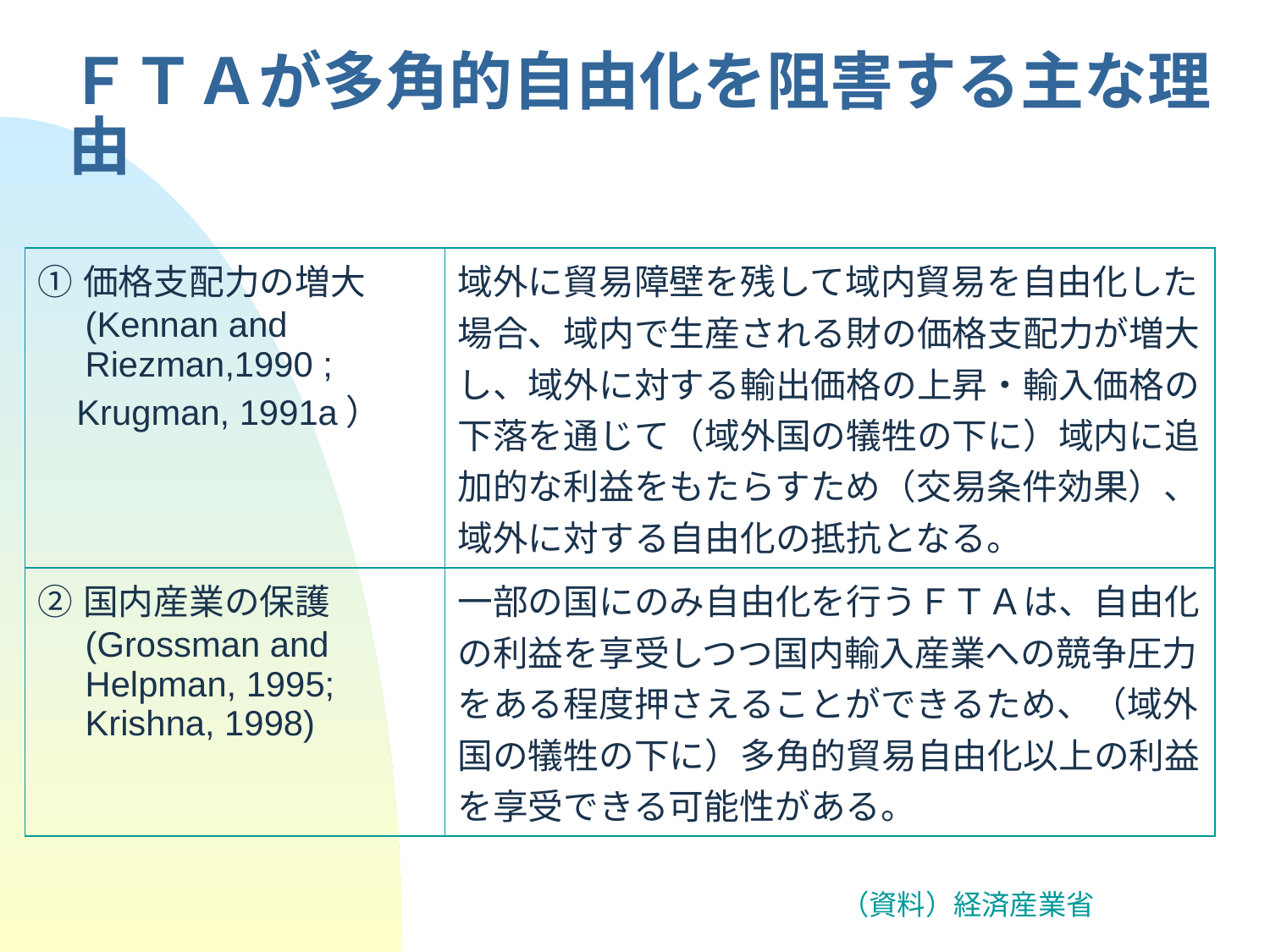

# ＦＴＡが多角的自由化を阻害する主な理由
| ①価格支配力の増大 (Kennan and Riezman,1990 ; Krugman, 1991a） | 域外に貿易障壁を残して域内貿易を自由化した場合、域内で生産される財の価格支配力が増大し、域外に対する輸出価格の上昇・輸入価格の下落を通じて（域外国の犠牲の下に）域内に追加的な利益をもたらすため（交易条件効果）、域外に対する自由化の抵抗となる。 |
| --- | --- |
| ②国内産業の保護 (Grossman and Helpman, 1995; Krishna, 1998) | 一部の国にのみ自由化を行うＦＴＡは、自由化の利益を享受しつつ国内輸入産業への競争圧力をある程度押さえることができるため、（域外国の犠牲の下に）多角的貿易自由化以上の利益を享受できる可能性がある。 |
|  |  |
（資料）経済産業省